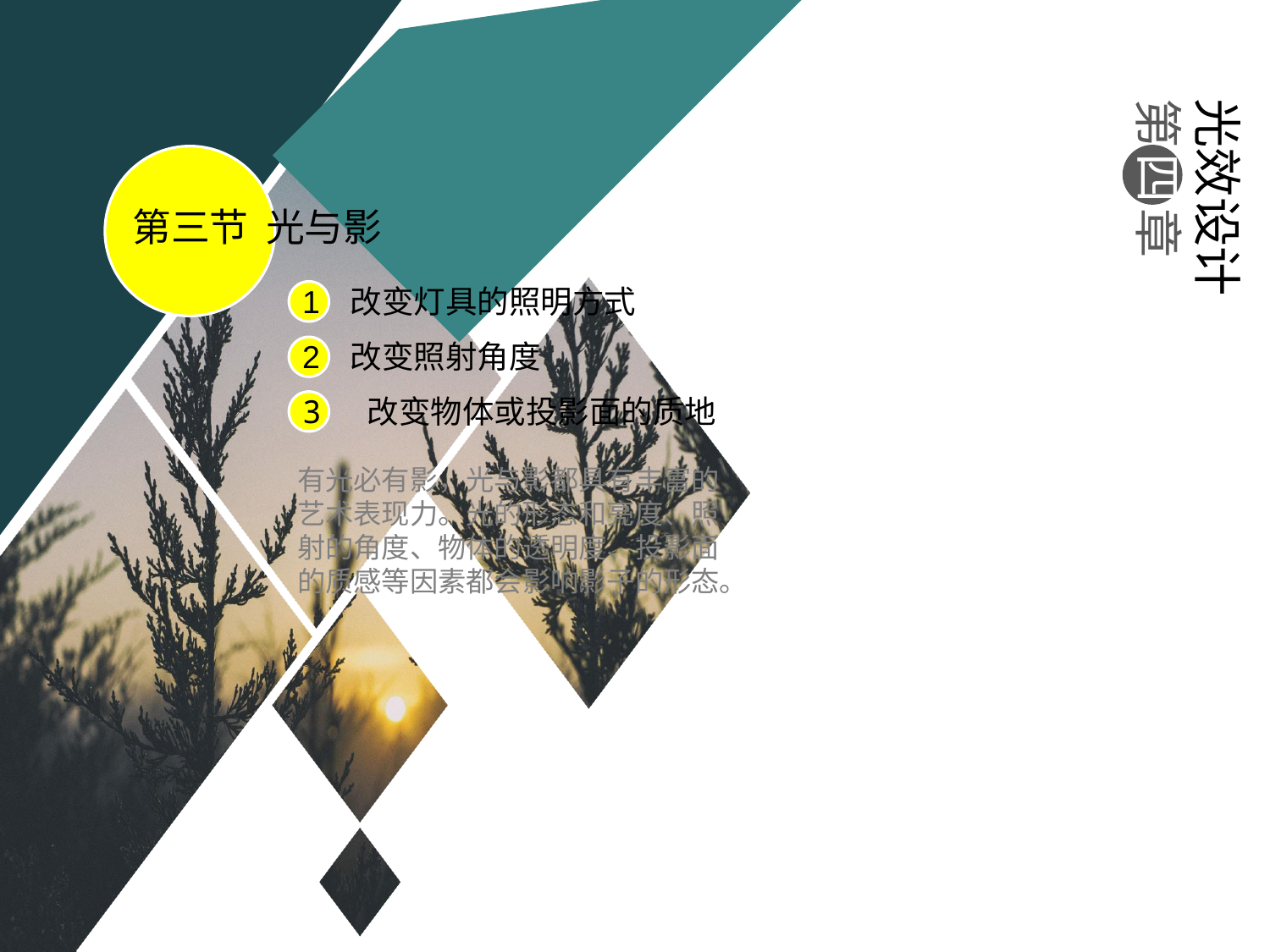

光效设计
第 四 章

第三节  光与影
改变灯具的照明方式

改变照射角度

3  改变物体或投影面的质地

有光必有影，光与影都具有丰富的艺术表现力。光的形态和亮度、照射的角度、物体的透明度、投影面的质感等因素都会影响影子的形态。

#